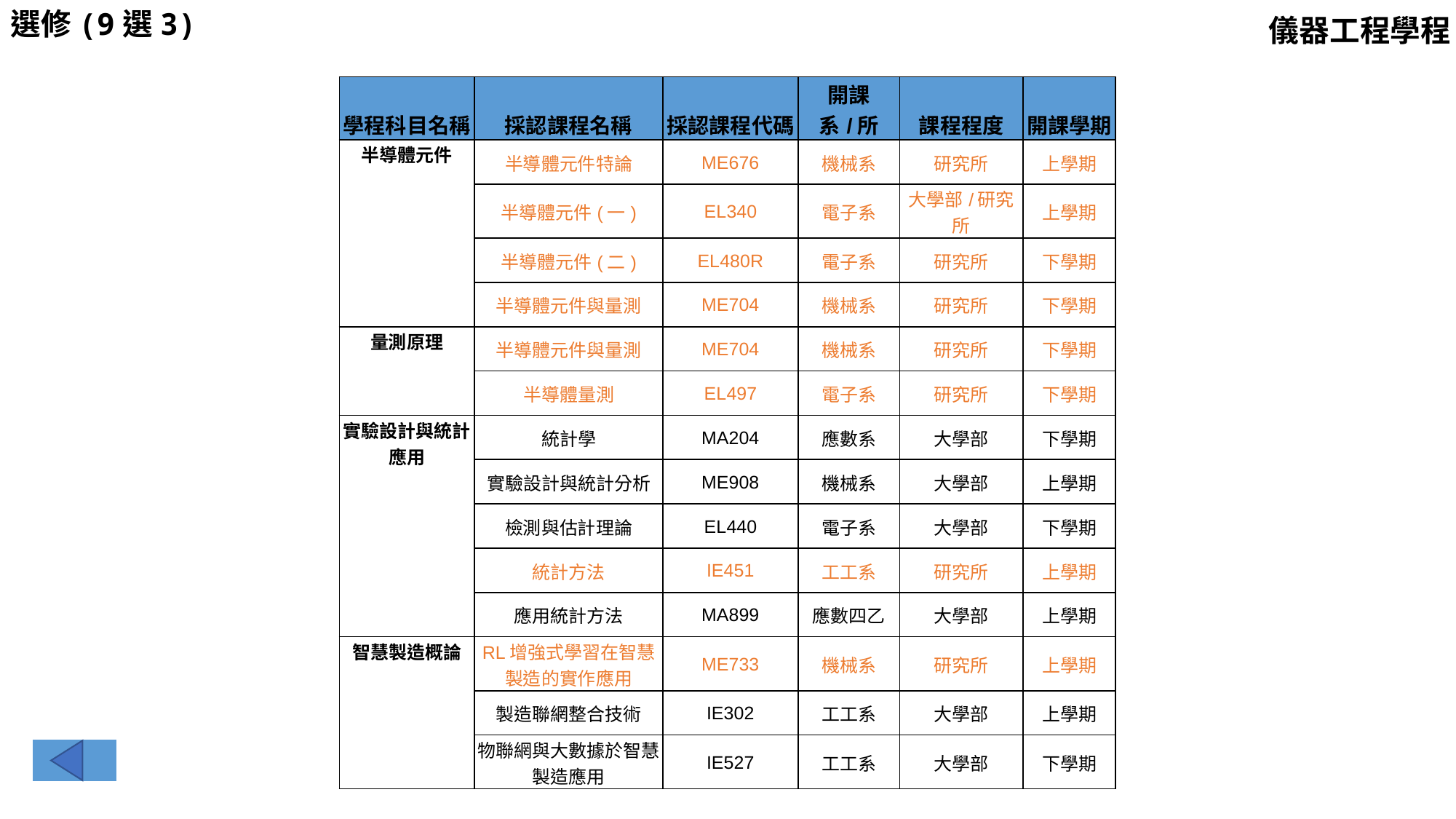

選修(9選3)
儀器工程學程
| 學程科目名稱 | 採認課程名稱 | 採認課程代碼 | 開課系/所 | 課程程度 | 開課學期 |
| --- | --- | --- | --- | --- | --- |
| 半導體元件 | 半導體元件特論 | ME676 | 機械系 | 研究所 | 上學期 |
|  | 半導體元件(一) | EL340 | 電子系 | 大學部/研究所 | 上學期 |
|  | 半導體元件(二) | EL480R | 電子系 | 研究所 | 下學期 |
|  | 半導體元件與量測 | ME704 | 機械系 | 研究所 | 下學期 |
| 量測原理 | 半導體元件與量測 | ME704 | 機械系 | 研究所 | 下學期 |
|  | 半導體量測 | EL497 | 電子系 | 研究所 | 下學期 |
| 實驗設計與統計應用 | 統計學 | MA204 | 應數系 | 大學部 | 下學期 |
|  | 實驗設計與統計分析 | ME908 | 機械系 | 大學部 | 上學期 |
|  | 檢測與估計理論 | EL440 | 電子系 | 大學部 | 下學期 |
|  | 統計方法 | IE451 | 工工系 | 研究所 | 上學期 |
|  | 應用統計方法 | MA899 | 應數四乙 | 大學部 | 上學期 |
| 智慧製造概論 | RL增強式學習在智慧製造的實作應用 | ME733 | 機械系 | 研究所 | 上學期 |
|  | 製造聯網整合技術 | IE302 | 工工系 | 大學部 | 上學期 |
|  | 物聯網與大數據於智慧製造應用 | IE527 | 工工系 | 大學部 | 下學期 |